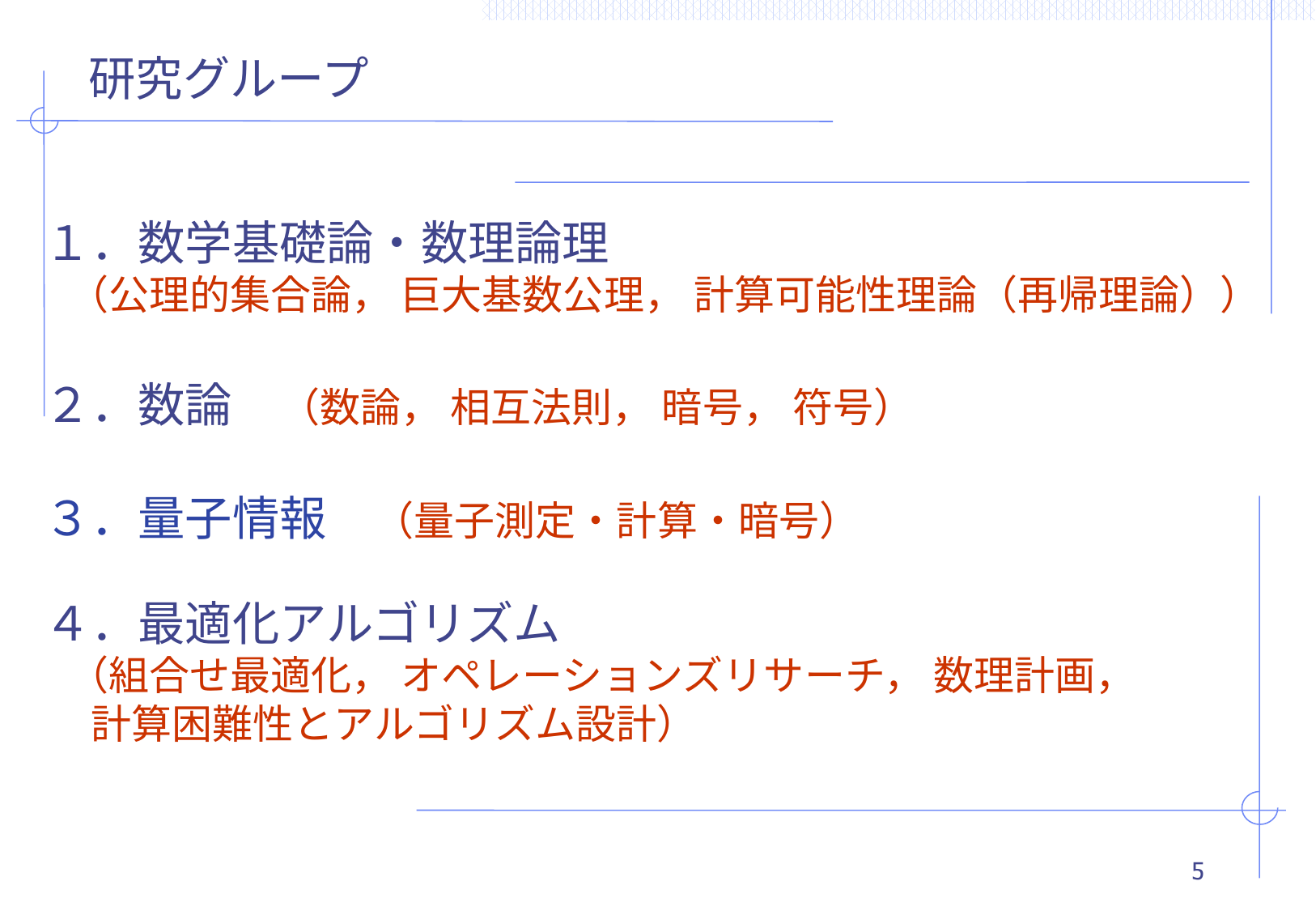

# 研究グループ
１．数学基礎論・数理論理
（公理的集合論， 巨大基数公理， 計算可能性理論（再帰理論））

２．数論　（数論， 相互法則， 暗号， 符号）

３．量子情報　（量子測定・計算・暗号）

４．最適化アルゴリズム
（組合せ最適化， オペレーションズリサーチ， 数理計画，
計算困難性とアルゴリズム設計）

5